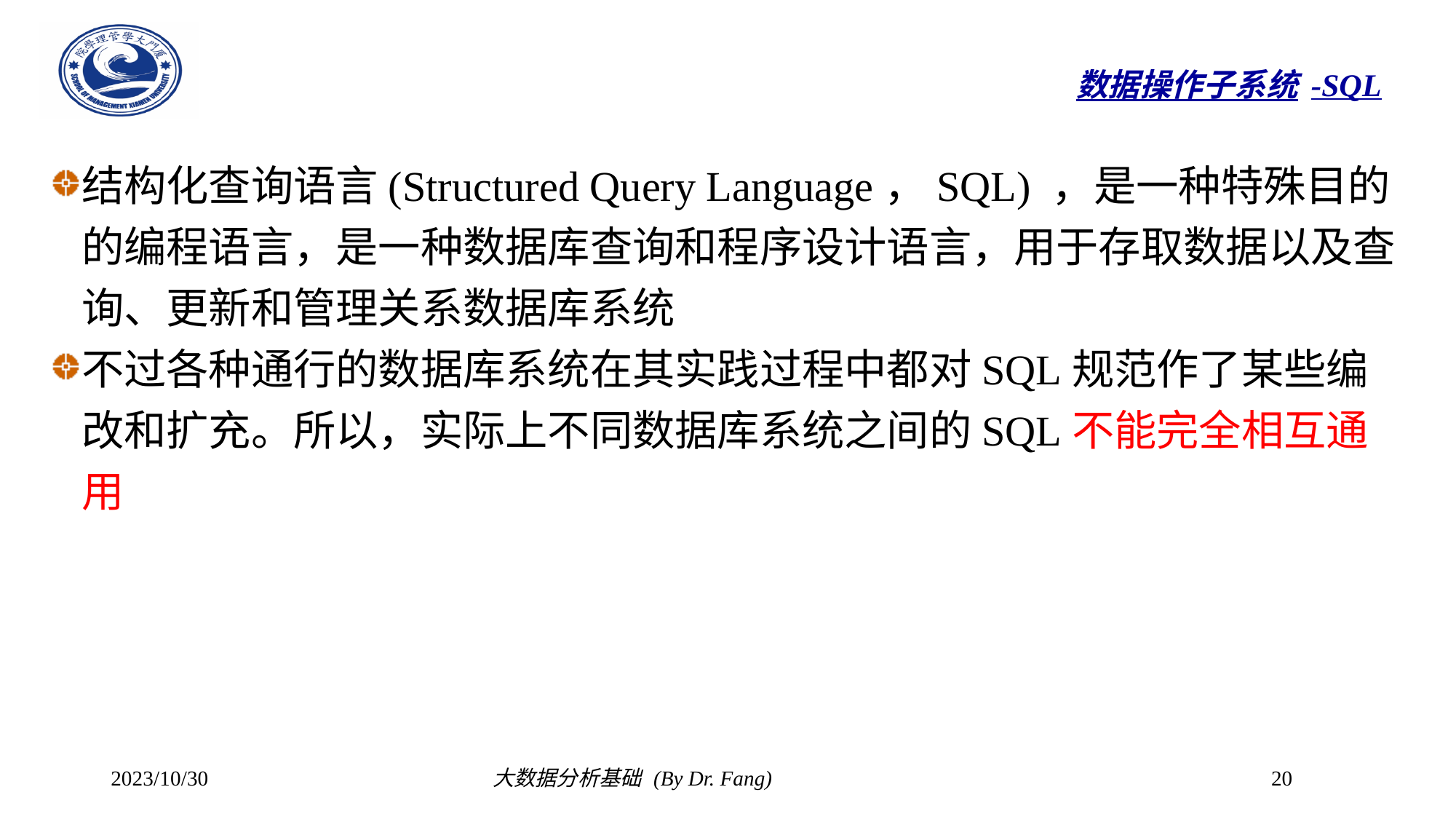

# 数据操作子系统-SQL
结构化查询语言(Structured Query Language，SQL) ，是一种特殊目的的编程语言，是一种数据库查询和程序设计语言，用于存取数据以及查询、更新和管理关系数据库系统
不过各种通行的数据库系统在其实践过程中都对SQL规范作了某些编改和扩充。所以，实际上不同数据库系统之间的SQL不能完全相互通用

2023/10/30
大数据分析基础 (By Dr. Fang)
20